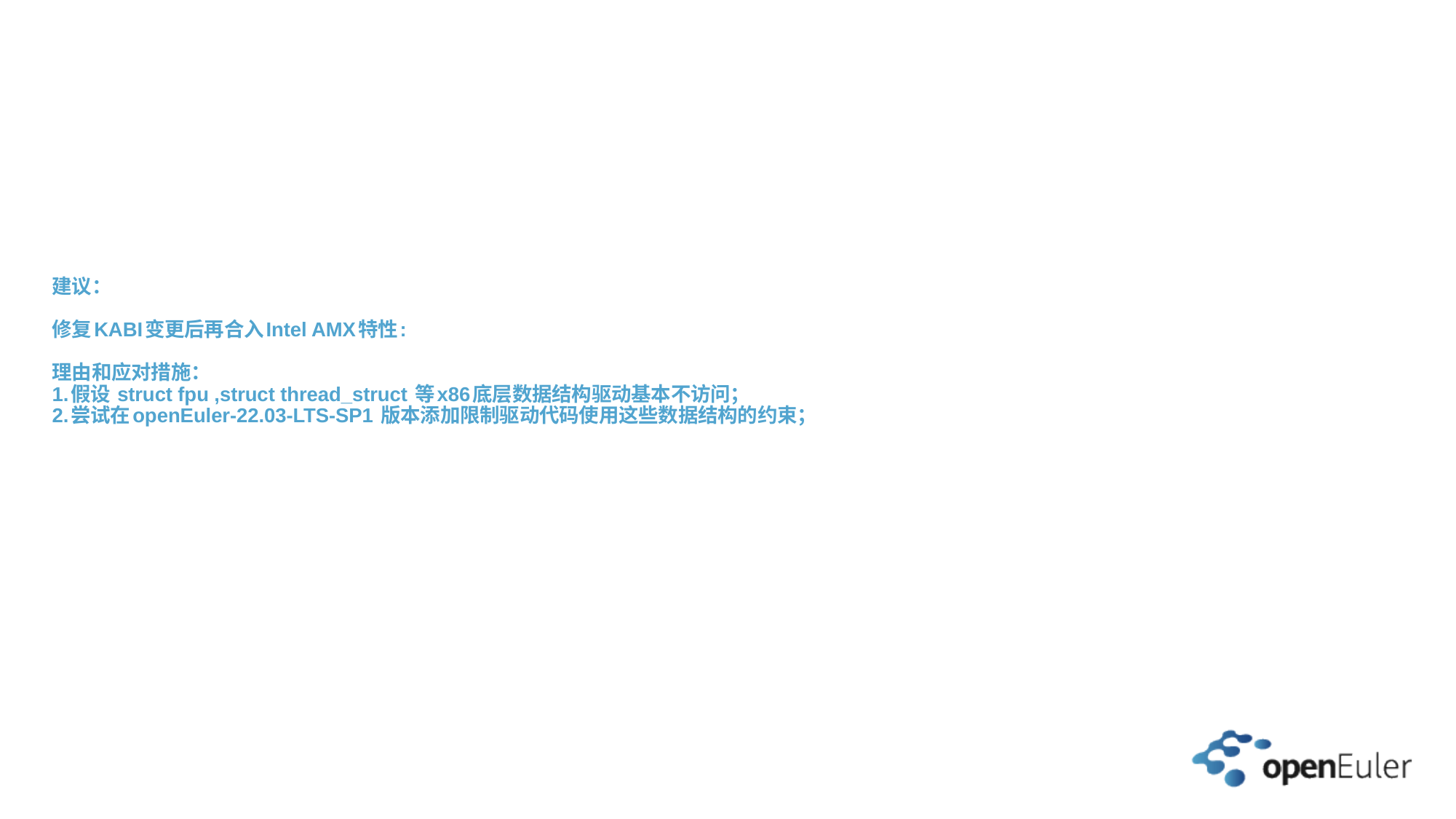

# 建议： 修复KABI变更后再合入Intel AMX特性: 理由和应对措施： 1.假设 struct fpu ,struct thread_struct 等x86底层数据结构驱动基本不访问； 2.尝试在openEuler-22.03-LTS-SP1 版本添加限制驱动代码使用这些数据结构的约束；